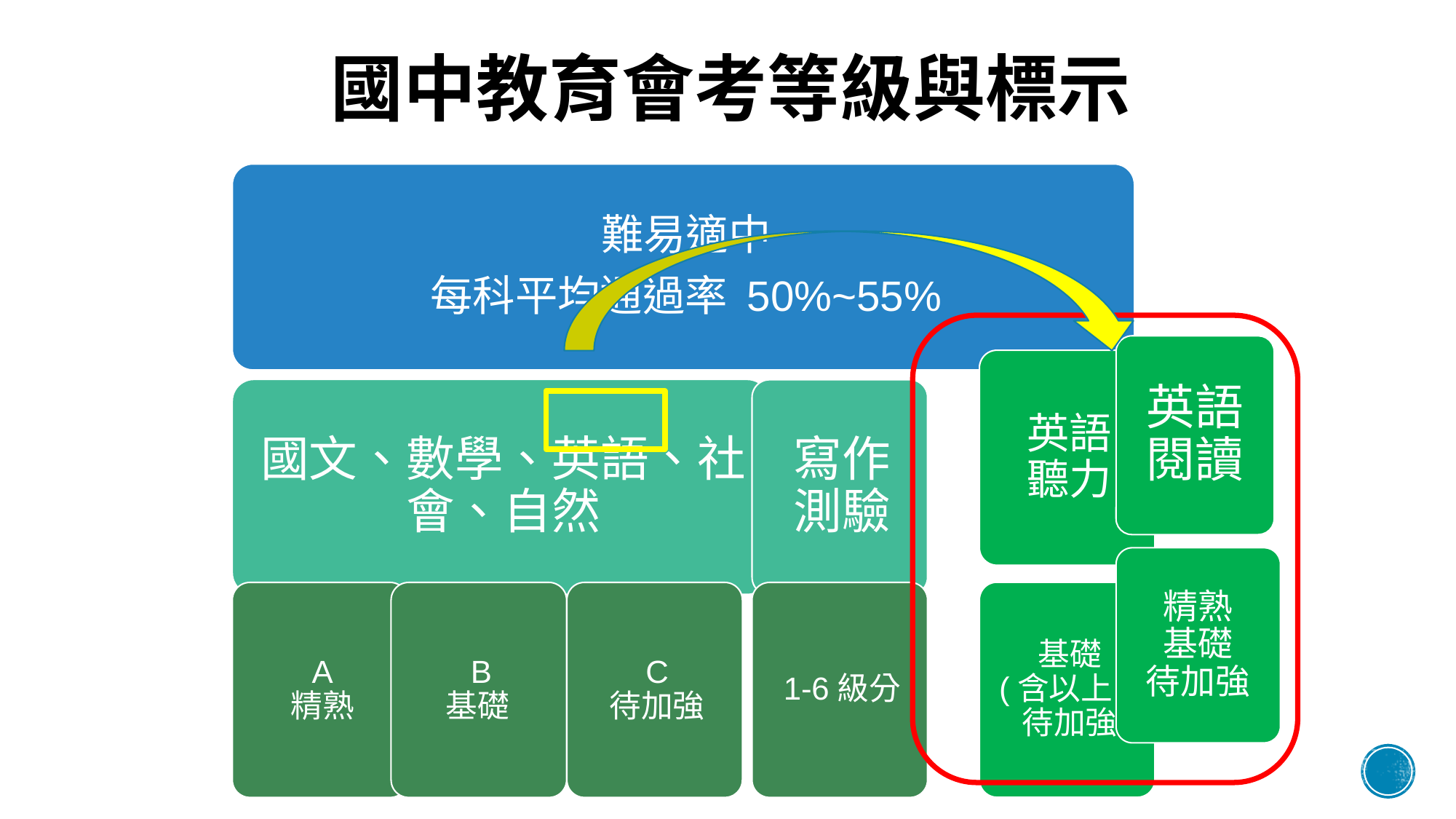

# 國中教育會考等級與標示
難易適中
每科平均通過率 50%~55%
國文、數學、英語、社會、自然
A
精熟
B
基礎
C
待加強
寫作
測驗
1-6級分
英語
聽力
基礎
(含以上)/
待加強

英語閱讀

精熟
基礎
待加強